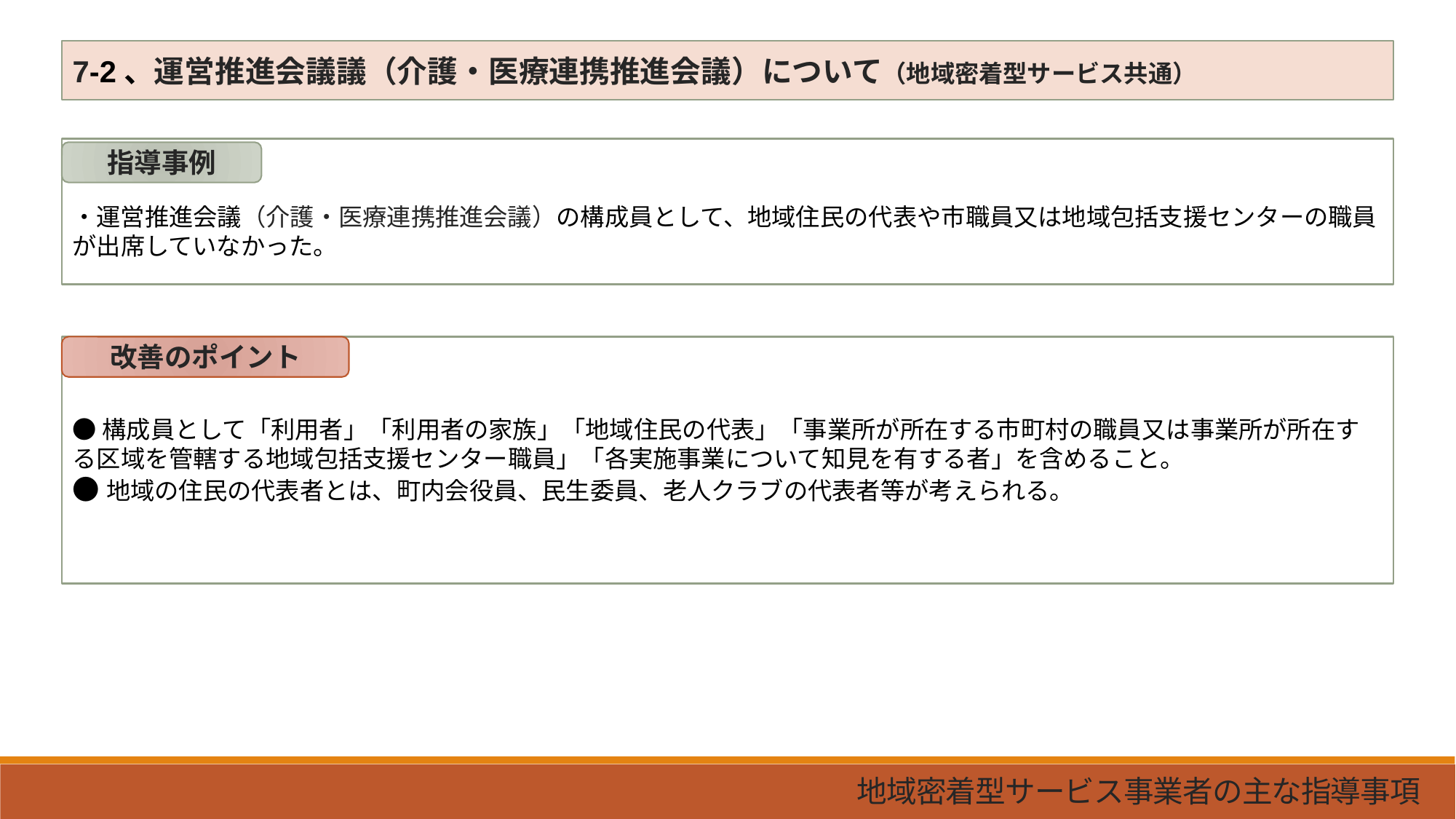

7-2、運営推進会議議（介護・医療連携推進会議）について（地域密着型サービス共通）

・運営推進会議（介護・医療連携推進会議）の構成員として、地域住民の代表や市職員又は地域包括支援センターの職員が出席していなかった。
指導事例

●構成員として「利用者」「利用者の家族」「地域住民の代表」「事業所が所在する市町村の職員又は事業所が所在する区域を管轄する地域包括支援センター職員」「各実施事業について知見を有する者」を含めること。
●地域の住民の代表者とは、町内会役員、民生委員、老人クラブの代表者等が考えられる。

改善のポイント
地域密着型サービス事業者の主な指導事項